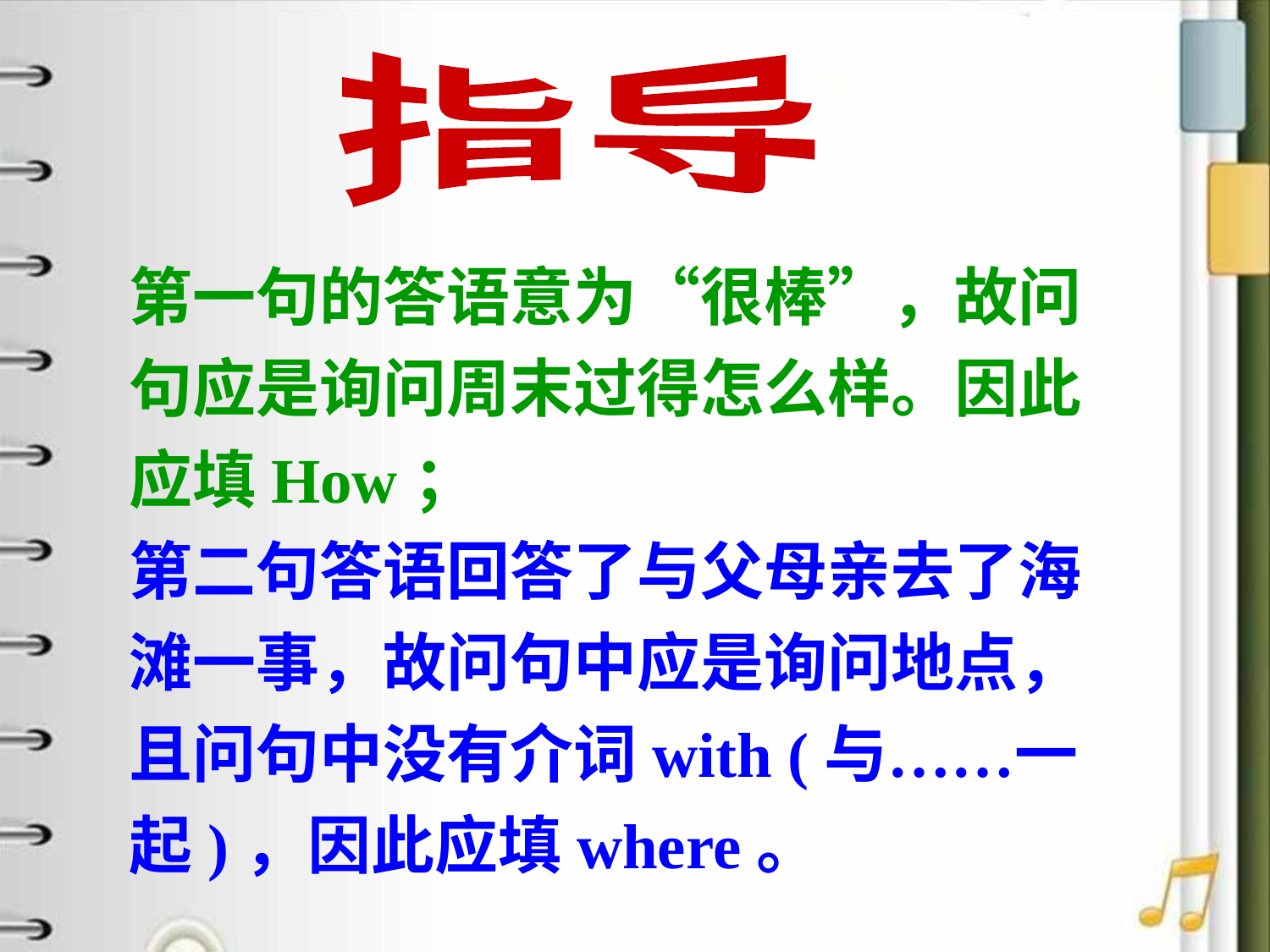

指导
第一句的答语意为“很棒”，故问句应是询问周末过得怎么样。因此应填How；
第二句答语回答了与父母亲去了海滩一事，故问句中应是询问地点，且问句中没有介词with (与……一起)，因此应填where。